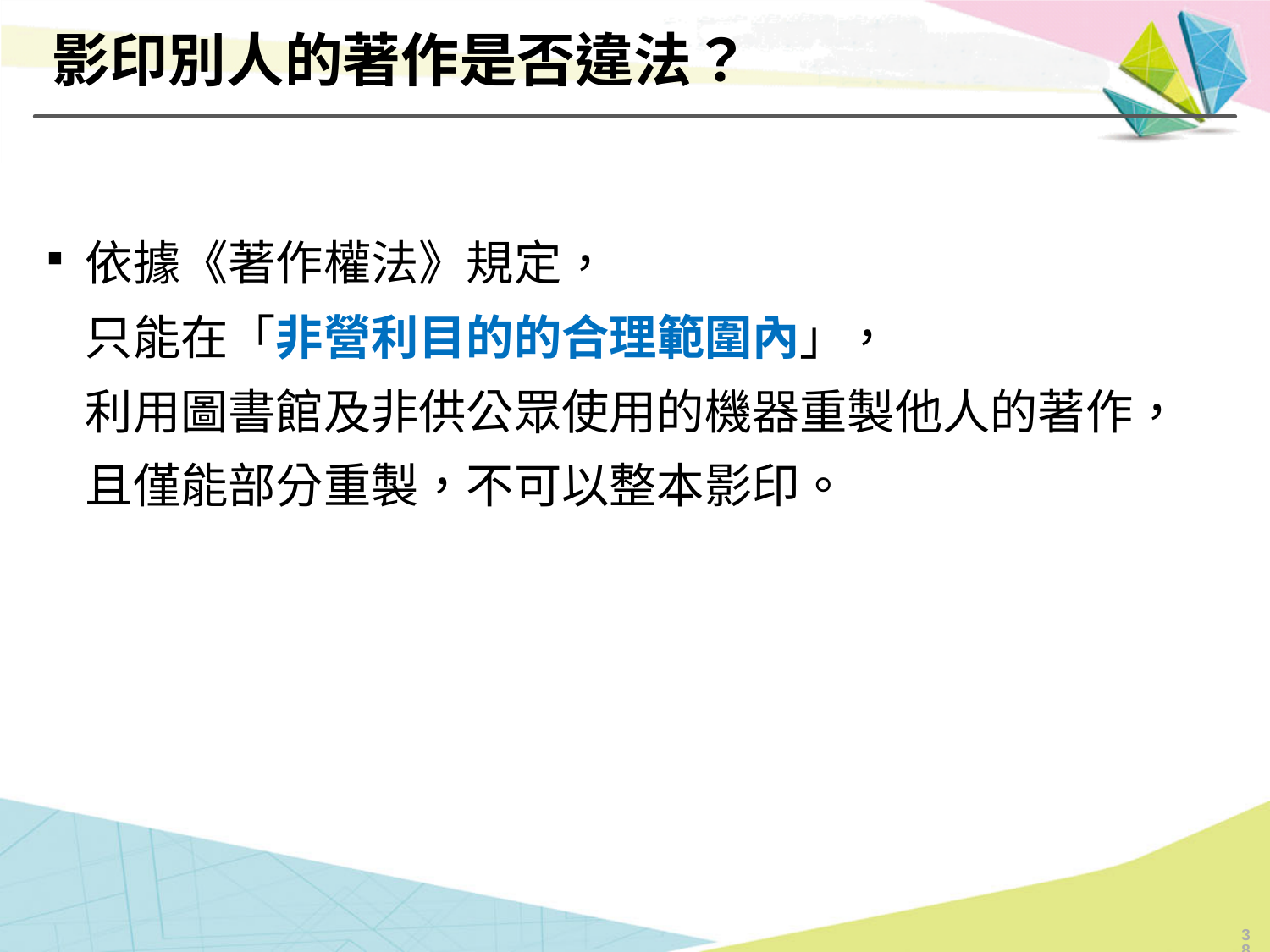

# 影印別人的著作是否違法？
依據《著作權法》規定，
只能在「非營利目的的合理範圍內」，
利用圖書館及非供公眾使用的機器重製他人的著作，且僅能部分重製，不可以整本影印。
38